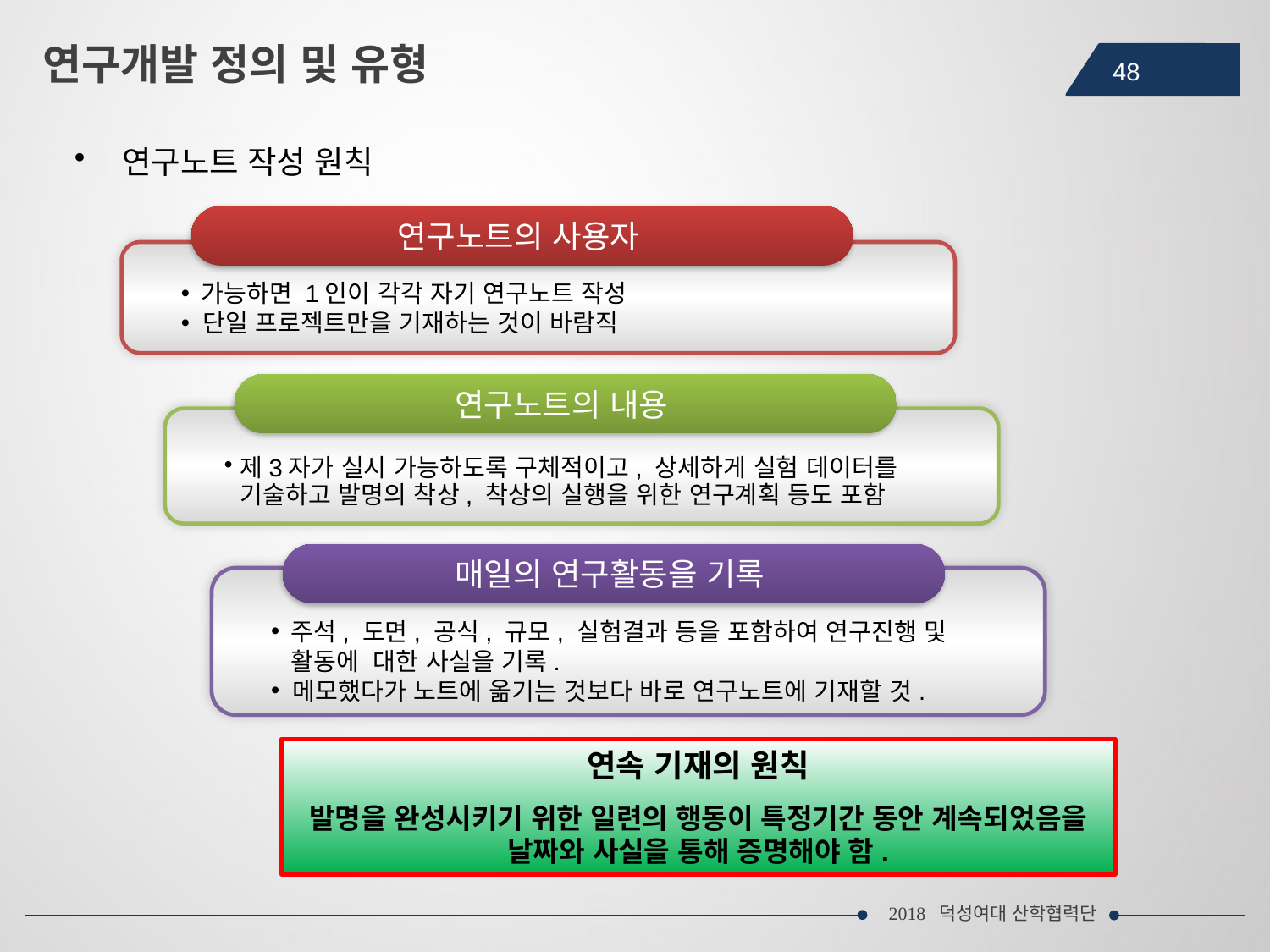

연구개발 정의 및 유형

48
연구노트 작성 원칙

연구노트의 사용자

 가능하면 1인이 각각 자기 연구노트 작성
 단일 프로젝트만을 기재하는 것이 바람직

연구노트의 내용

제3자가 실시 가능하도록 구체적이고, 상세하게 실험 데이터를 기술하고 발명의 착상, 착상의 실행을 위한 연구계획 등도 포함

매일의 연구활동을 기록

 주석, 도면, 공식, 규모, 실험결과 등을 포함하여 연구진행 및
  활동에  대한 사실을 기록.
 메모했다가 노트에 옮기는 것보다 바로 연구노트에 기재할 것.

연속 기재의 원칙

발명을 완성시키기 위한 일련의 행동이 특정기간 동안 계속되었음을 날짜와 사실을 통해 증명해야 함.